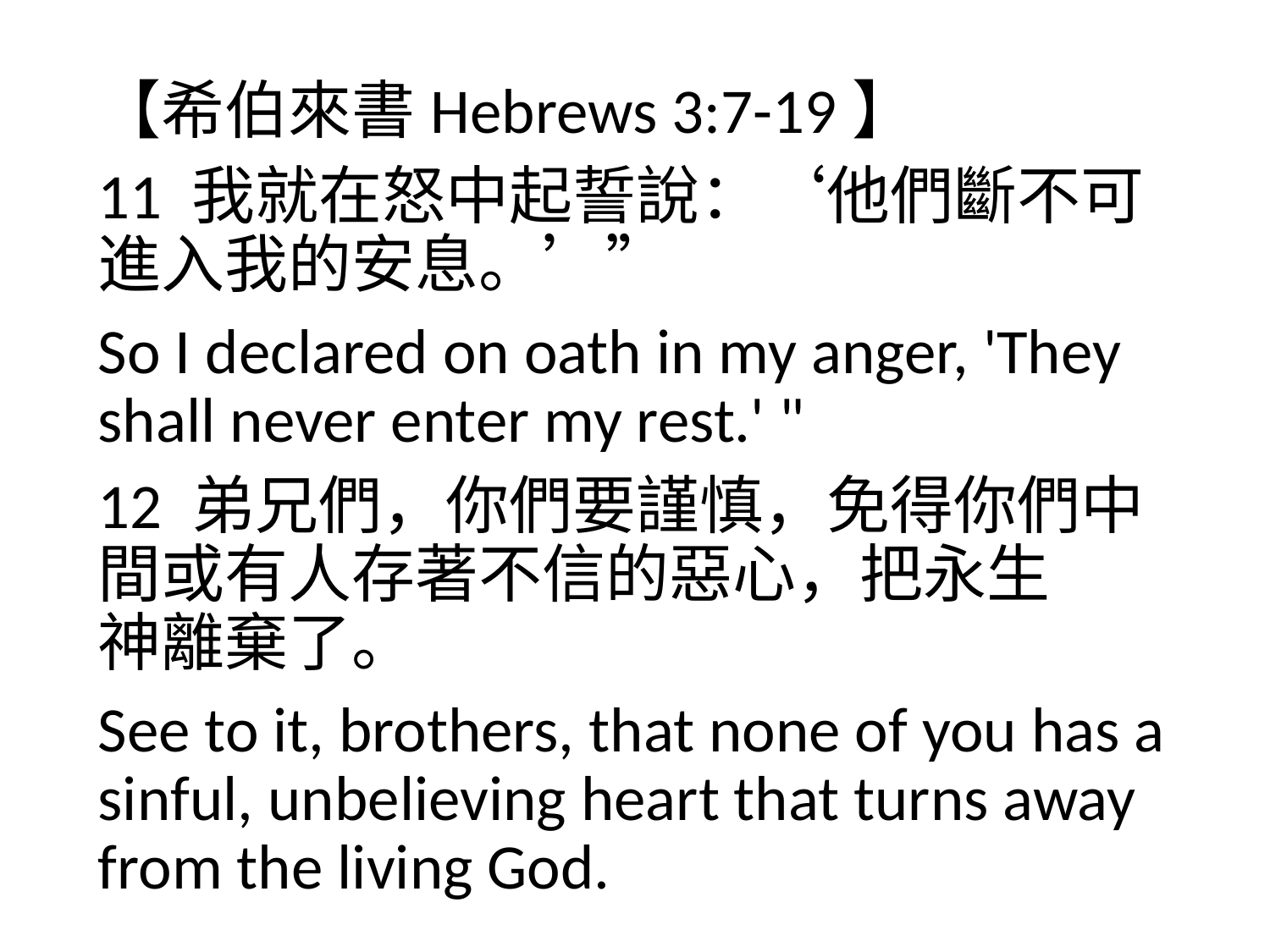

【希伯來書Hebrews 3:7-19】
11 我就在怒中起誓說：‘他們斷不可進入我的安息。’”
So I declared on oath in my anger, 'They shall never enter my rest.' "
12 弟兄們，你們要謹慎，免得你們中間或有人存著不信的惡心，把永生　神離棄了。
See to it, brothers, that none of you has a sinful, unbelieving heart that turns away from the living God.